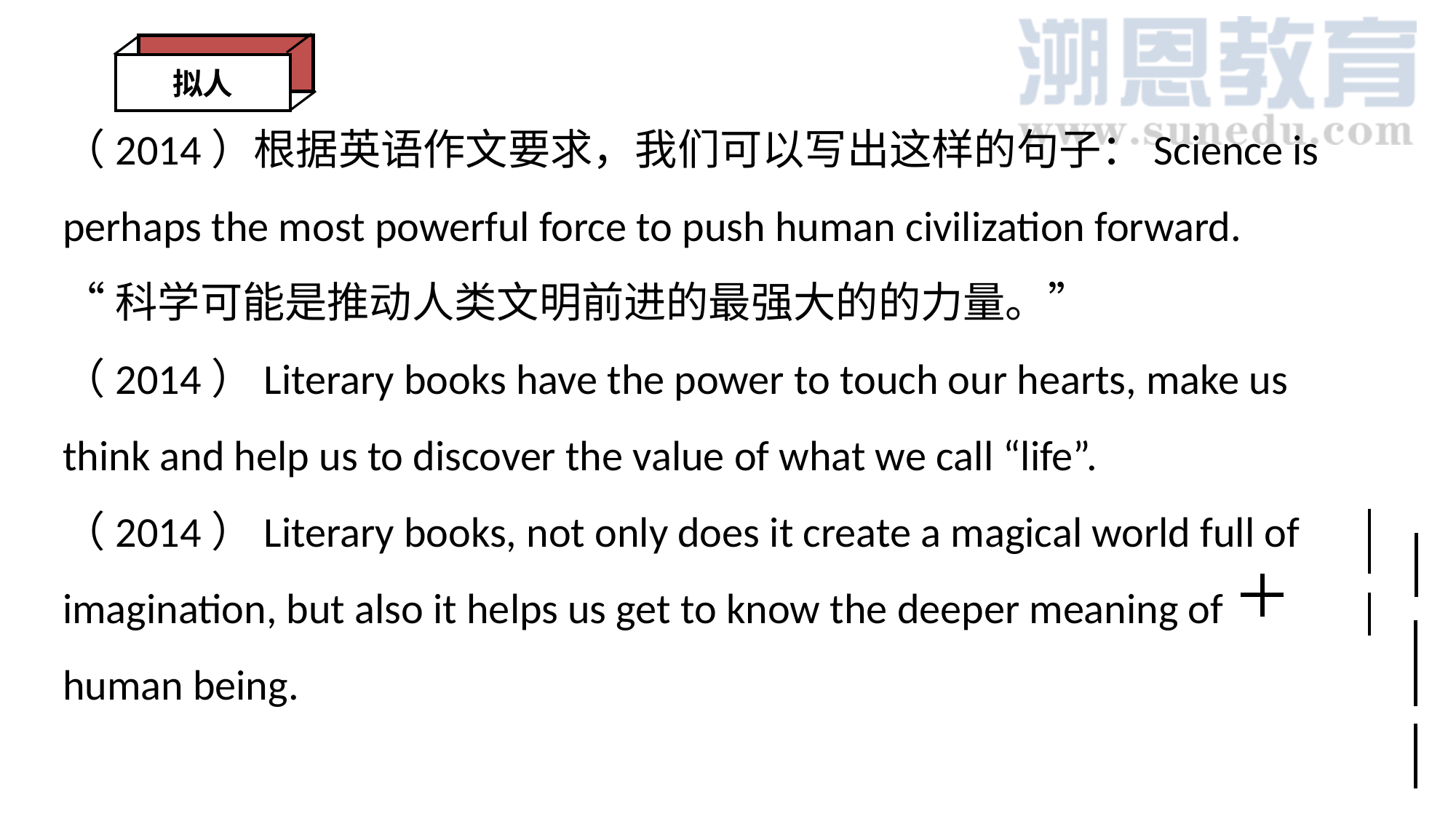

拟人
（2014）根据英语作文要求，我们可以写出这样的句子：Science is perhaps the most powerful force to push human civilization forward.
“科学可能是推动人类文明前进的最强大的的力量。”
（2014）Literary books have the power to touch our hearts, make us think and help us to discover the value of what we call “life”.
（2014）Literary books, not only does it create a magical world full of imagination, but also it helps us get to know the deeper meaning of human being.